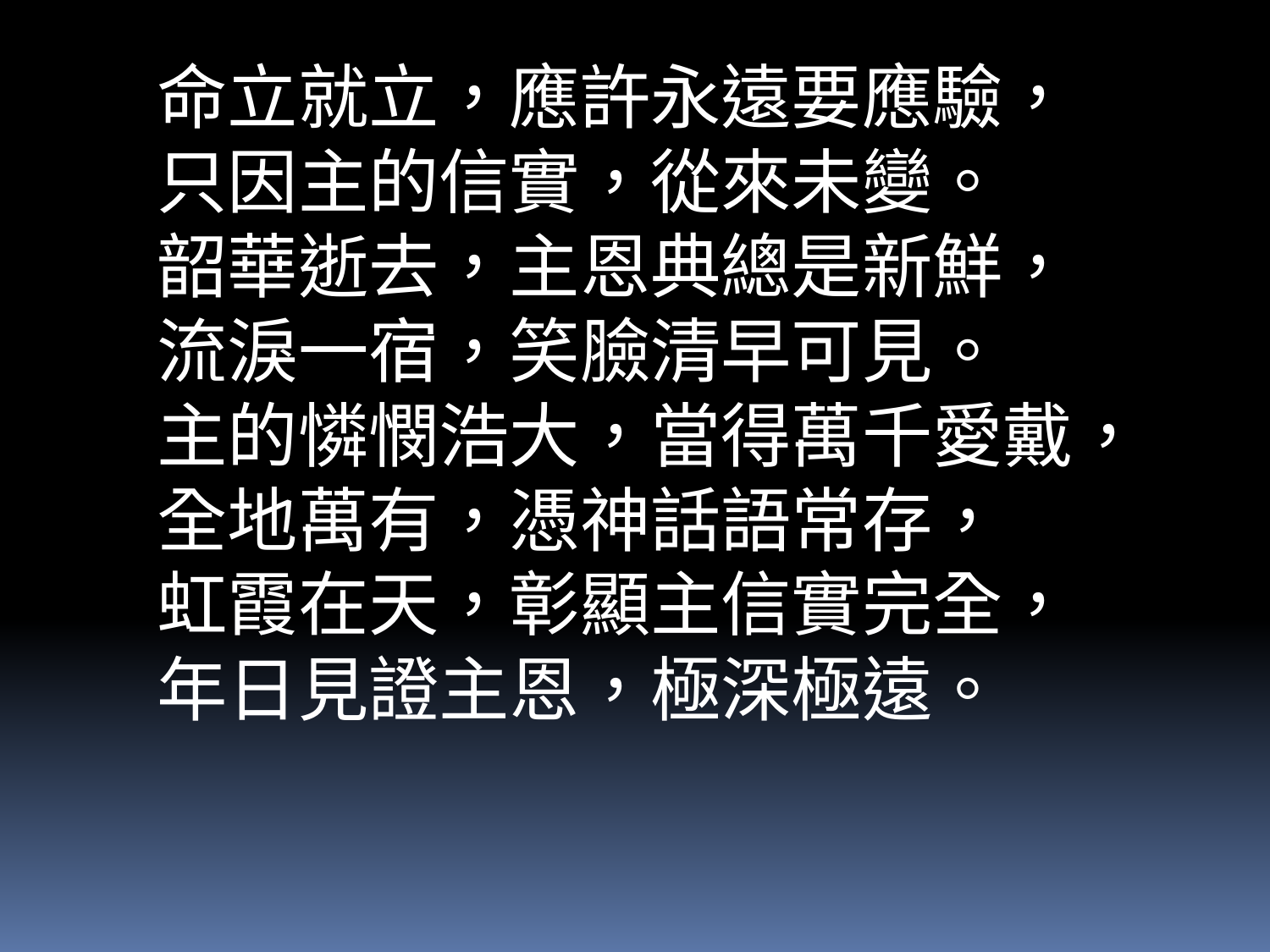

命立就立，應許永遠要應驗，
只因主的信實，從來未變。
韶華逝去，主恩典總是新鮮，
流淚一宿，笑臉清早可見。
主的憐憫浩大，當得萬千愛戴，
全地萬有，憑神話語常存，
虹霞在天，彰顯主信實完全，
年日見證主恩，極深極遠。